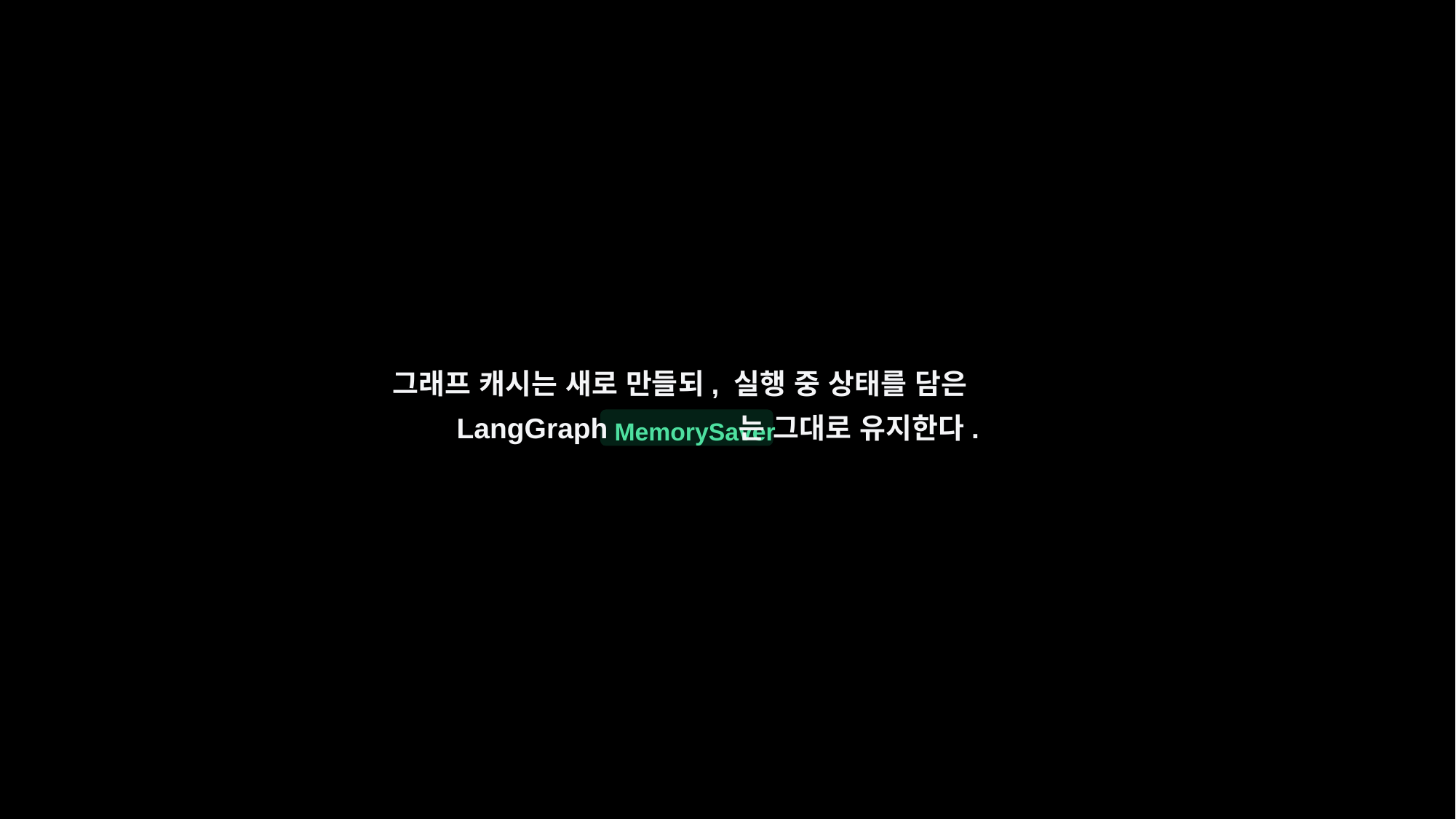

그래프 캐시는 새로 만들되, 실행 중 상태를 담은

LangGraph
는 그대로 유지한다.
MemorySaver